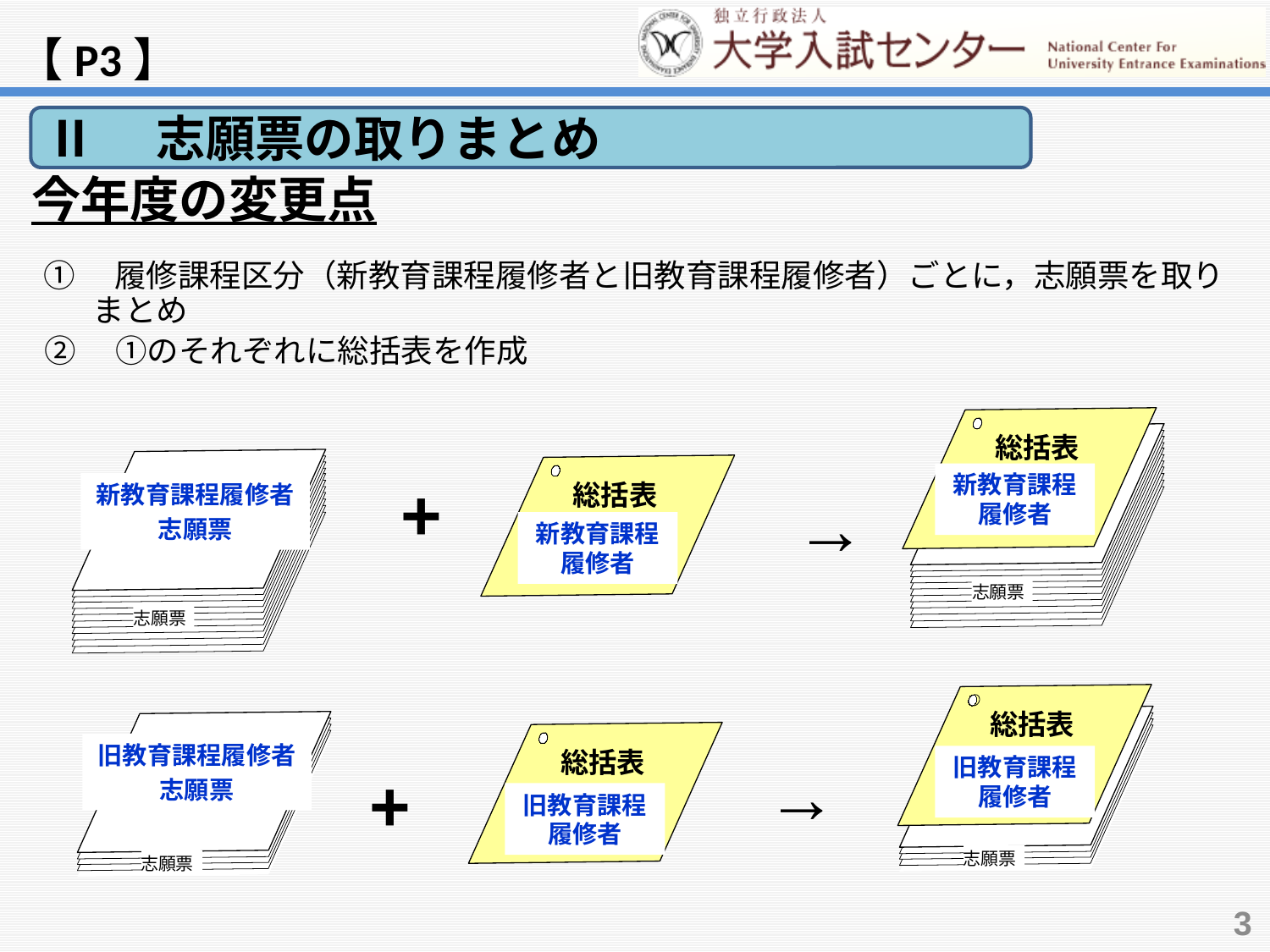

【P3】
Ⅱ　志願票の取りまとめ
今年度の変更点
①　履修課程区分（新教育課程履修者と旧教育課程履修者）ごとに，志願票を取りまとめ
②　①のそれぞれに総括表を作成

総括表
新教育課程履修者

志願票

志願票
新教育課程履修者
志願票

総括表
新教育課程履修者
+
→

総括表
旧教育課程履修者

志願票

志願票
旧教育課程履修者
志願票

総括表
旧教育課程履修者
→
+
3